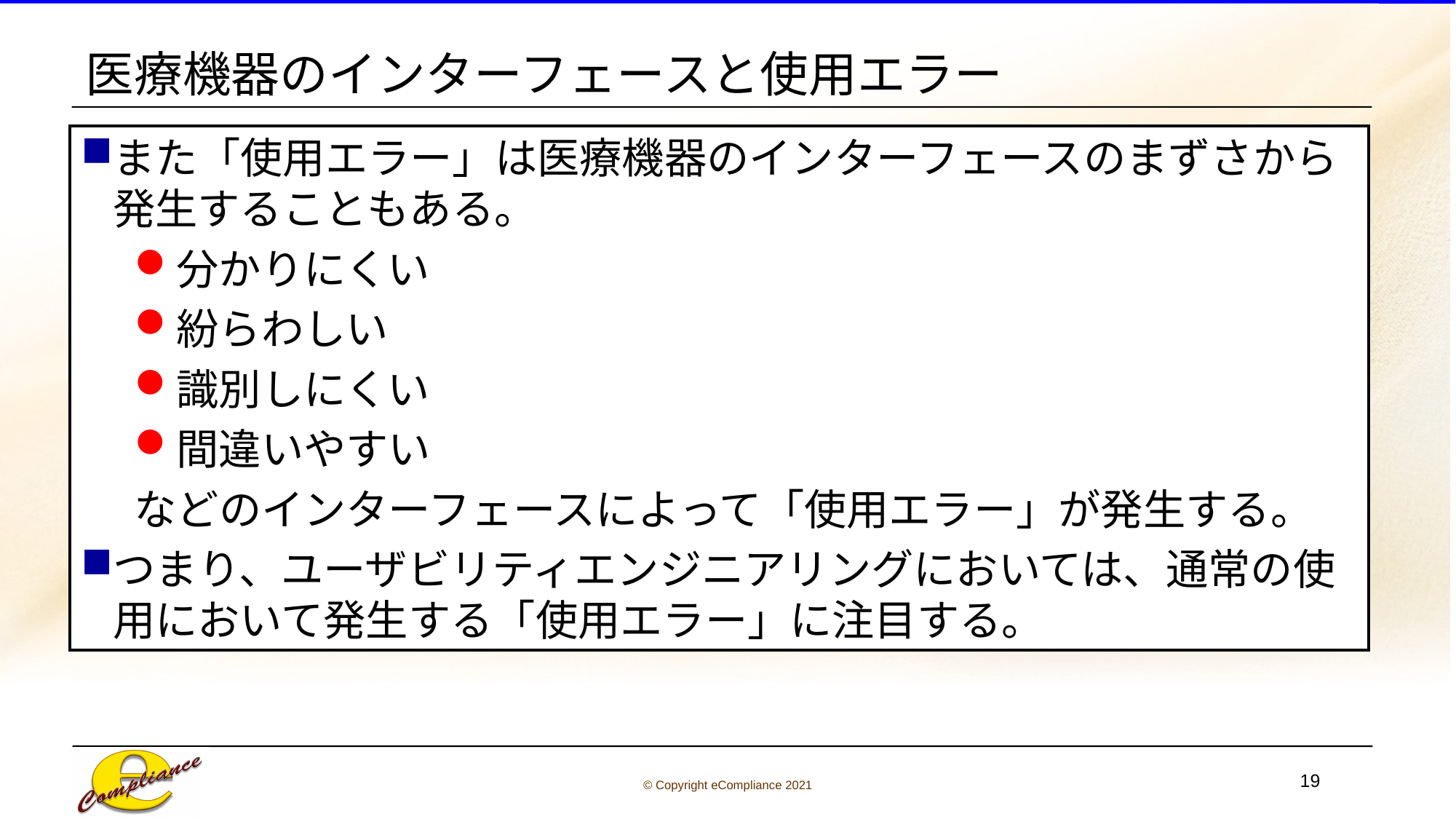

# 医療機器のインターフェースと使用エラー
また「使用エラー」は医療機器のインターフェースのまずさから発生することもある。
分かりにくい
紛らわしい
識別しにくい
間違いやすい
などのインターフェースによって「使用エラー」が発生する。
つまり、ユーザビリティエンジニアリングにおいては、通常の使用において発生する「使用エラー」に注目する。